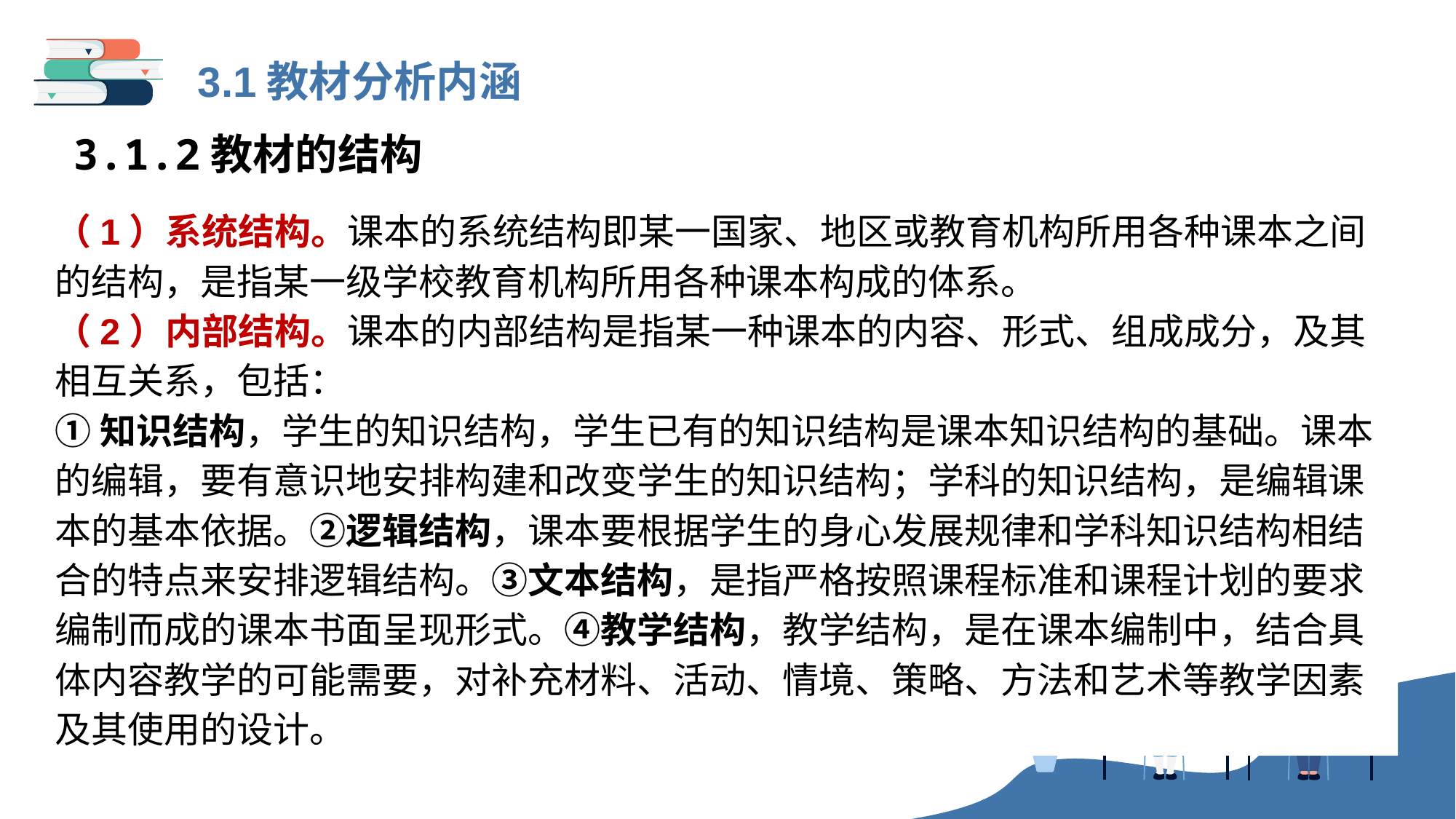

3.1教材分析内涵
3.1.2教材的结构
（1）系统结构。课本的系统结构即某一国家、地区或教育机构所用各种课本之间的结构，是指某一级学校教育机构所用各种课本构成的体系。
（2）内部结构。课本的内部结构是指某一种课本的内容、形式、组成成分，及其相互关系，包括：
①知识结构，学生的知识结构，学生已有的知识结构是课本知识结构的基础。课本的编辑，要有意识地安排构建和改变学生的知识结构；学科的知识结构，是编辑课本的基本依据。②逻辑结构，课本要根据学生的身心发展规律和学科知识结构相结合的特点来安排逻辑结构。③文本结构，是指严格按照课程标准和课程计划的要求编制而成的课本书面呈现形式。④教学结构，教学结构，是在课本编制中，结合具体内容教学的可能需要，对补充材料、活动、情境、策略、方法和艺术等教学因素及其使用的设计。